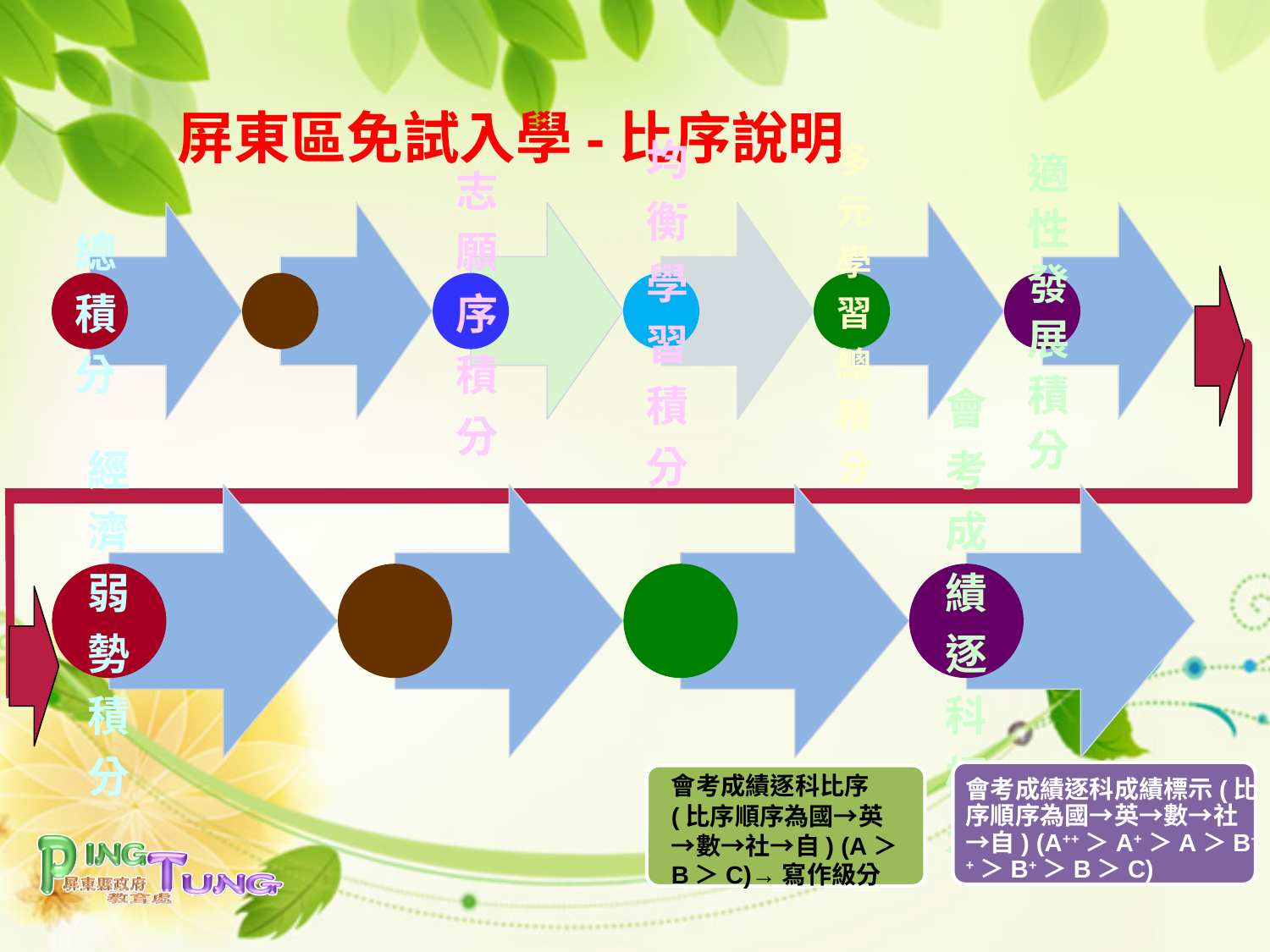

屏東區免試入學-比序說明
總積分
學習
總積分
志願序
積分
適性
發展
積分
學習
積分

經濟
弱勢
積分
會考
總積分
會考成績逐科比序

會考成績逐科成績標示(比序順序為國→英→數→社→自) (A++＞A+＞A＞B++＞B+＞B＞C)

會考成績逐科比序(比序順序為國→英→數→社→自) (A＞B＞C)→寫作級分